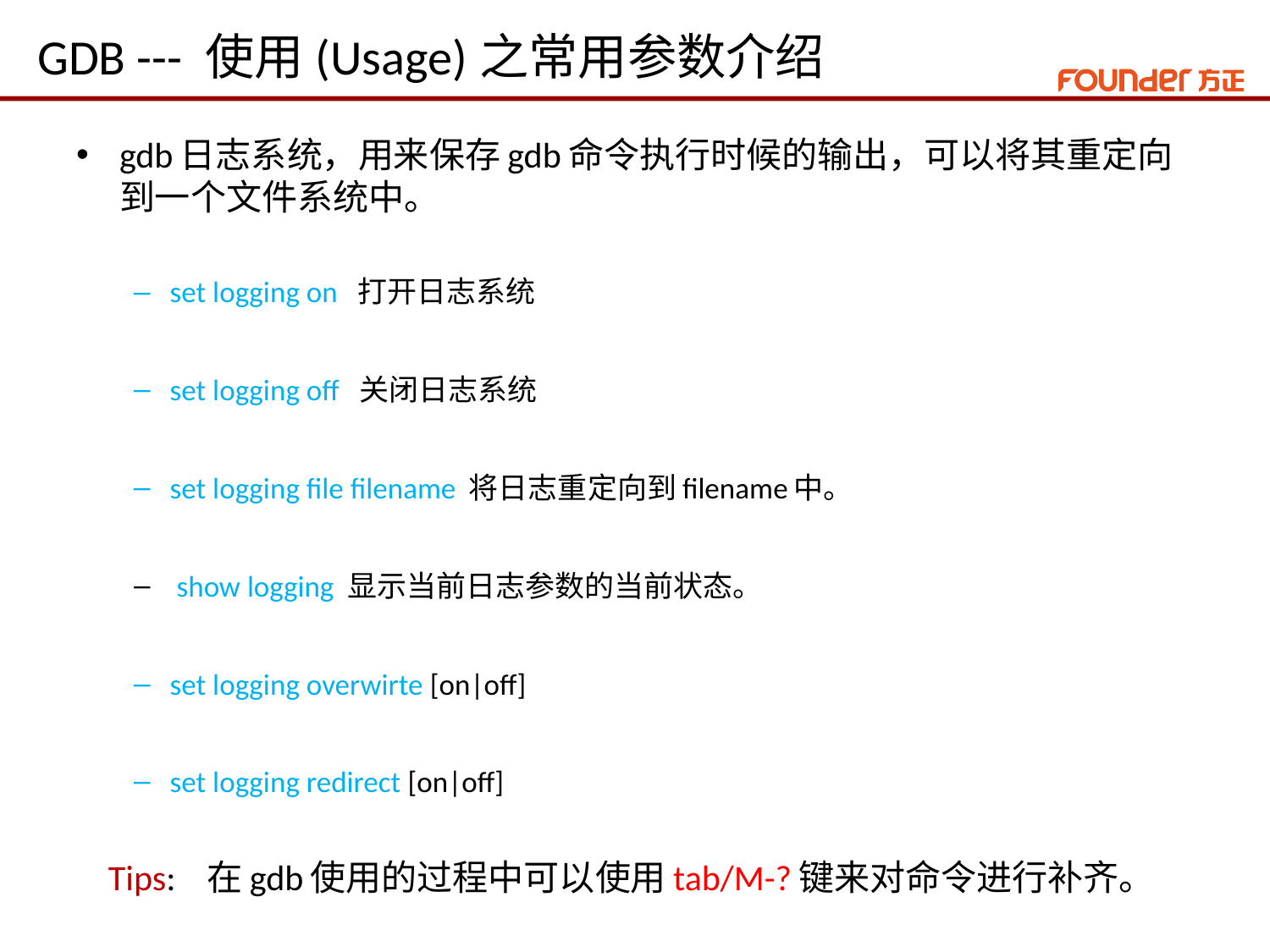

# GDB --- 使用(Usage)之常用参数介绍
gdb日志系统，用来保存gdb命令执行时候的输出，可以将其重定向到一个文件系统中。

set logging on  打开日志系统

set logging off  关闭日志系统

set logging file filename 将日志重定向到filename中。

 show logging 显示当前日志参数的当前状态。

set logging overwirte [on|off]

set logging redirect [on|off]

    Tips:   在gdb使用的过程中可以使用tab/M-?键来对命令进行补齐。